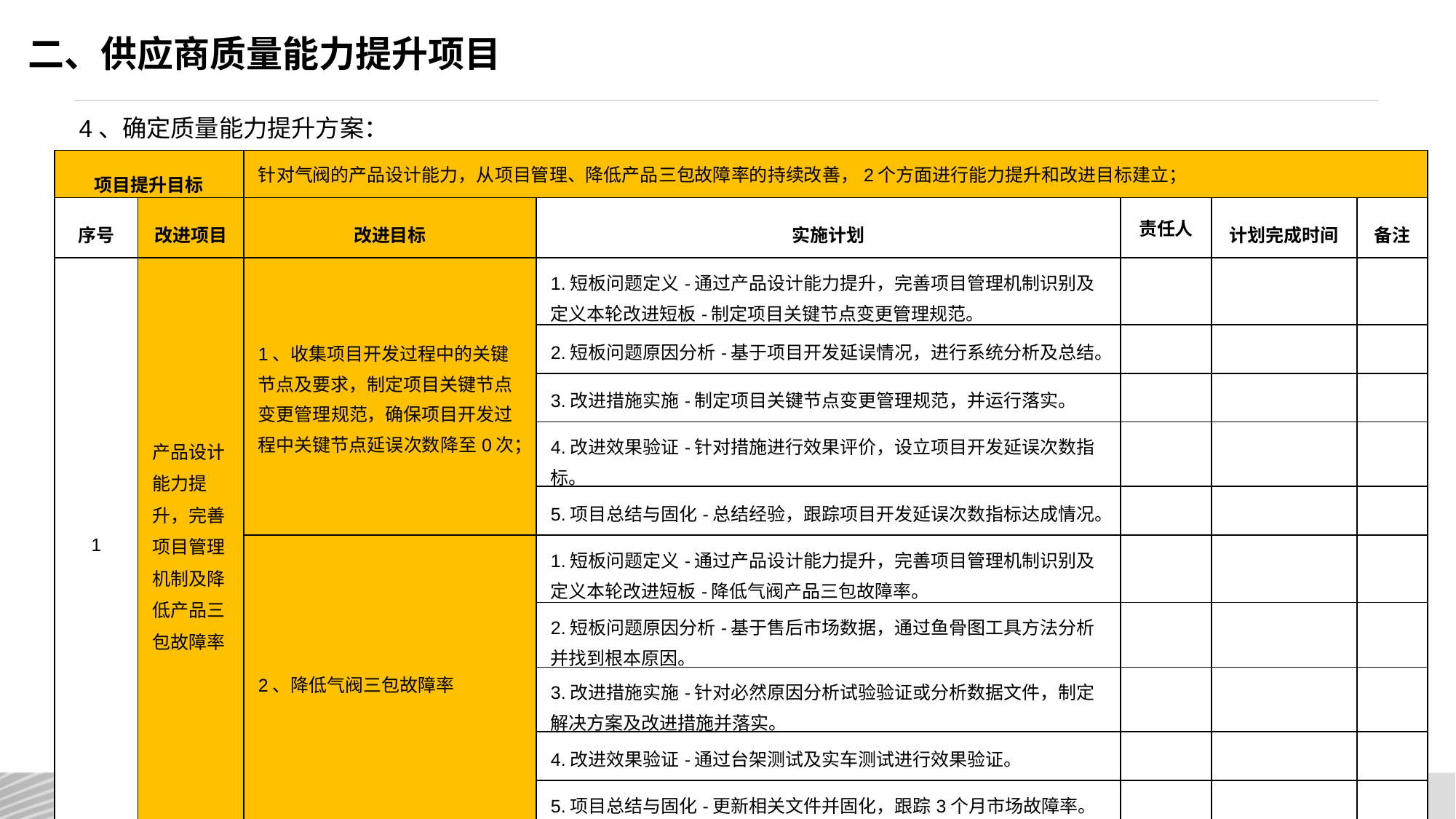

二、供应商质量能力提升项目
4、确定质量能力提升方案：
| 项目提升目标 |  | 针对气阀的产品设计能力，从项目管理、降低产品三包故障率的持续改善，2个方面进行能力提升和改进目标建立； |  |  |  |  |
| --- | --- | --- | --- | --- | --- | --- |
| 序号 | 改进项目 | 改进目标 | 实施计划 | 责任人 | 计划完成时间 | 备注 |
| 1 | 产品设计能力提升，完善项目管理机制及降低产品三包故障率 | 1、收集项目开发过程中的关键节点及要求，制定项目关键节点变更管理规范，确保项目开发过程中关键节点延误次数降至0次； | 1.短板问题定义-通过产品设计能力提升，完善项目管理机制识别及定义本轮改进短板-制定项目关键节点变更管理规范。 |  |  |  |
|  |  |  | 2.短板问题原因分析-基于项目开发延误情况，进行系统分析及总结。 |  |  |  |
|  |  |  | 3.改进措施实施-制定项目关键节点变更管理规范，并运行落实。 |  |  |  |
|  |  |  | 4.改进效果验证-针对措施进行效果评价，设立项目开发延误次数指标。 |  |  |  |
|  |  |  | 5.项目总结与固化-总结经验，跟踪项目开发延误次数指标达成情况。 |  |  |  |
|  |  | 2、降低气阀三包故障率 | 1.短板问题定义-通过产品设计能力提升，完善项目管理机制识别及定义本轮改进短板-降低气阀产品三包故障率。 |  |  |  |
|  |  |  | 2.短板问题原因分析-基于售后市场数据，通过鱼骨图工具方法分析并找到根本原因。 |  |  |  |
|  |  |  | 3.改进措施实施-针对必然原因分析试验验证或分析数据文件，制定解决方案及改进措施并落实。 |  |  |  |
|  |  |  | 4.改进效果验证-通过台架测试及实车测试进行效果验证。 |  |  |  |
|  |  |  | 5.项目总结与固化-更新相关文件并固化，跟踪3个月市场故障率。 |  |  |  |